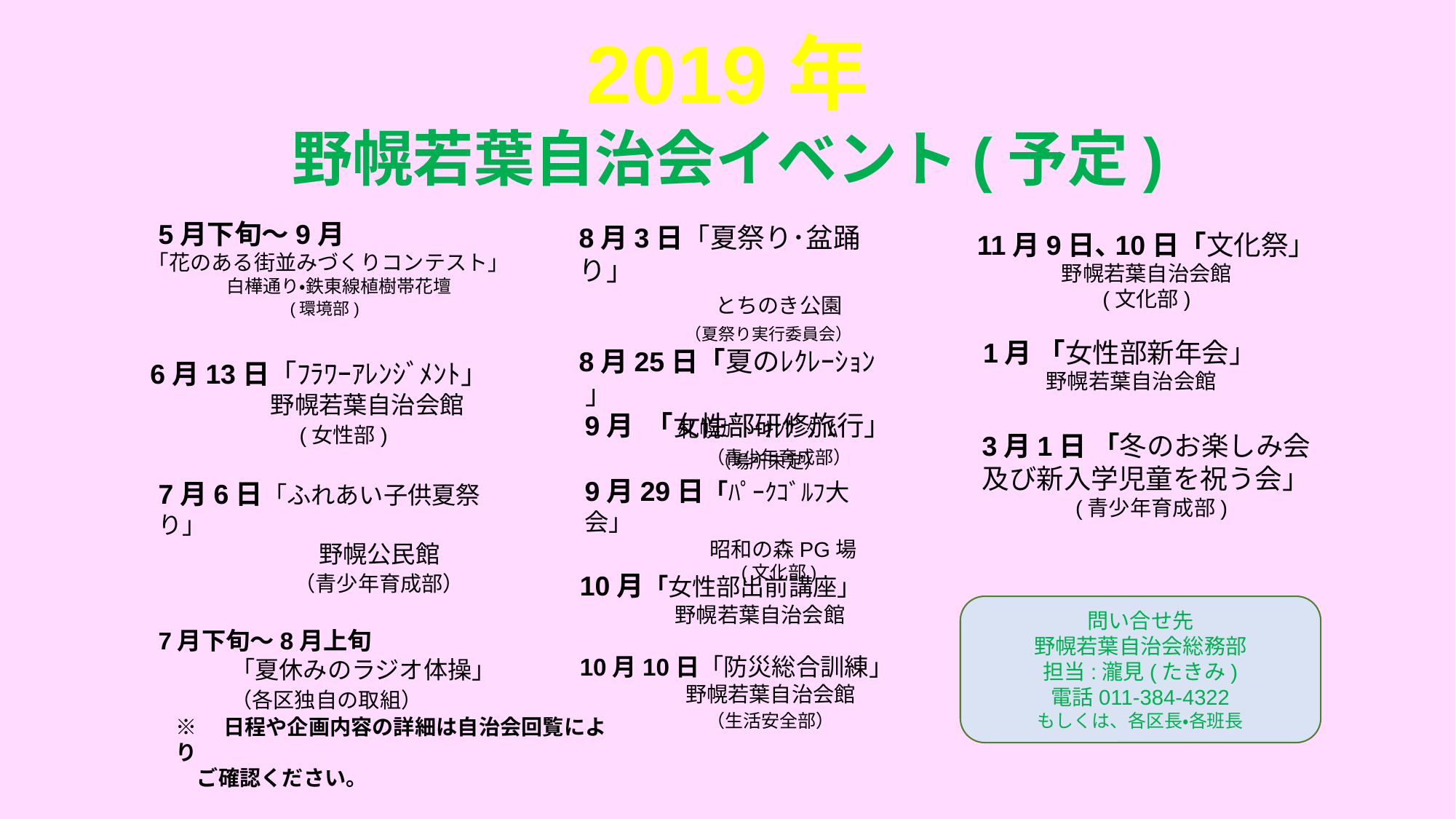

2019年
野幌若葉自治会イベント(予定)
5月下旬～9月
｢花のある街並みづくりコンテスト｣
白樺通り・鉄東線植樹帯花壇
　　　　　　　(環境部)
8月3日「夏祭り･盆踊り」
　　　　　とちのき公園
　　　　　（夏祭り実行委員会）
8月25日「夏のﾚｸﾚｰｼｮﾝ 」
               札幌ｶﾞﾄｰｷﾝｸﾞﾀﾞﾑ
　　　　　　（青少年育成部）
11月9日､10日「文化祭」
野幌若葉自治会館
(文化部)
1月 「女性部新年会」
野幌若葉自治会館

6月13日「ﾌﾗﾜｰｱﾚﾝｼﾞﾒﾝﾄ」
　　　　野幌若葉自治会館
　　　(女性部)

9月  「女性部研修旅行」
　　（場所未定）
9月29日「ﾊﾟｰｸｺﾞﾙﾌ大会」
　　　　昭和の森PG場
　　　　(文化部)

3月1日 「冬のお楽しみ会及び新入学児童を祝う会」
(青少年育成部)
7月6日「ふれあい子供夏祭り」
　　　野幌公民館
　　　（青少年育成部）

7月下旬～8月上旬
　　　「夏休みのラジオ体操」
　　　（各区独自の取組）

10月「女性部出前講座」
　野幌若葉自治会館

10月10日「防災総合訓練」
　　野幌若葉自治会館
　　（生活安全部）
問い合せ先
野幌若葉自治会総務部
担当:瀧見(たきみ)
電話011-384-4322
もしくは、各区長・各班長
※　日程や企画内容の詳細は自治会回覧により
　ご確認ください。